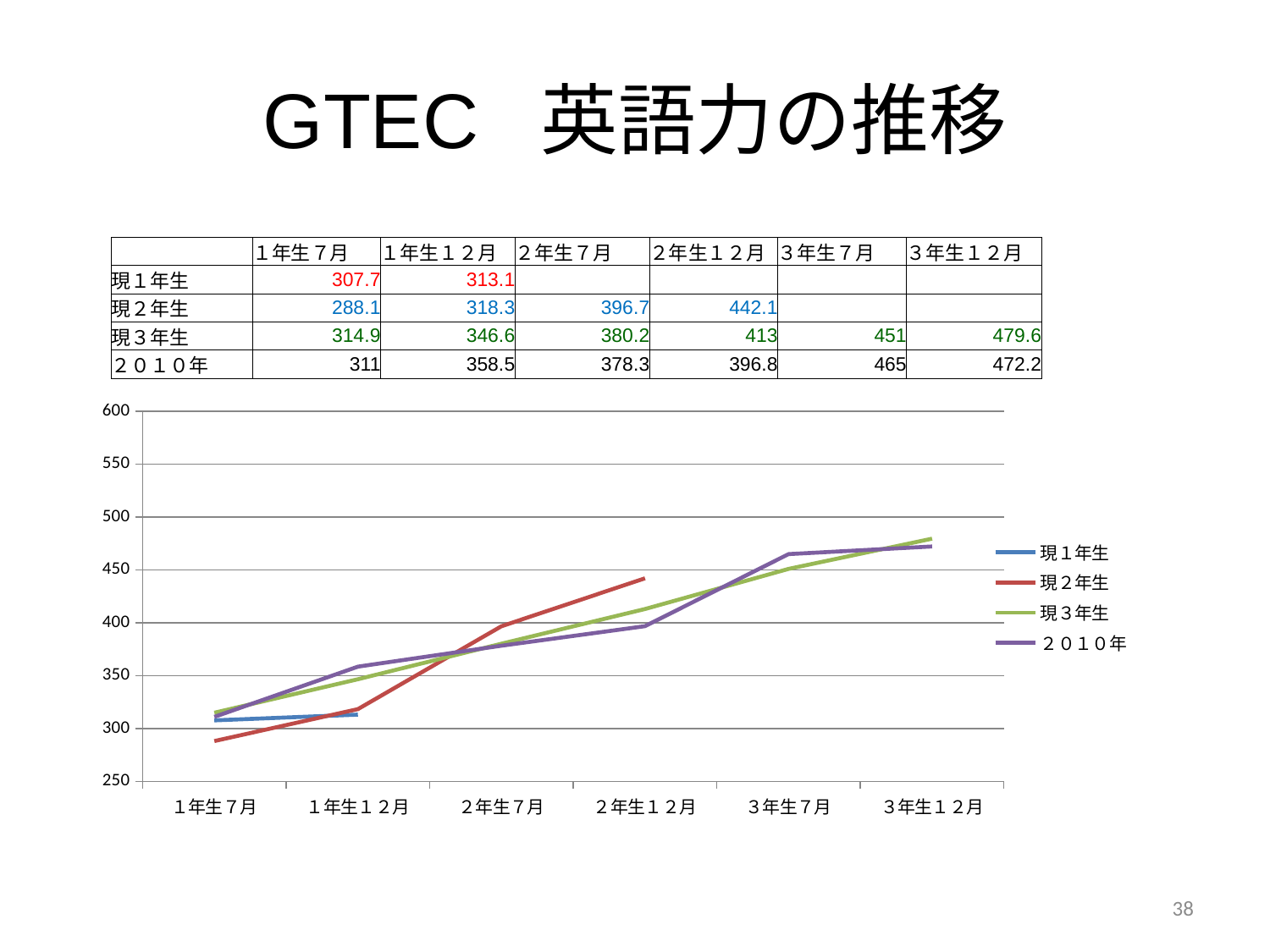

# GTEC  英語力の推移
|  |  |  |  |  |  |  |  |  |
| --- | --- | --- | --- | --- | --- | --- | --- | --- |
|  |  | １年生７月 | １年生１２月 | ２年生７月 | ２年生１２月 | ３年生７月 | ３年生１２月 |  |
|  | 現１年生 | 307.7 | 313.1 |  |  |  |  |  |
|  | 現２年生 | 288.1 | 318.3 | 396.7 | 442.1 |  |  |  |
|  | 現３年生 | 314.9 | 346.6 | 380.2 | 413 | 451 | 479.6 |  |
|  | ２０１０年 | 311 | 358.5 | 378.3 | 396.8 | 465 | 472.2 |  |
|  |  |  |  |  |  |  |  |  |
|  |  |  |  |  |  |  |  |  |
|  |  |  |  |  |  |  |  |  |
|  |  |  |  |  |  |  |  |  |
|  |  |  |  |  |  |  |  |  |
|  |  |  |  |  |  |  |  |  |
|  |  |  |  |  |  |  |  |  |
|  |  |  |  |  |  |  |  |  |
|  |  |  |  |  |  |  |  |  |
|  |  |  |  |  |  |  |  |  |
|  |  |  |  |  |  |  |  |  |
|  |  |  |  |  |  |  |  |  |
|  |  |  |  |  |  |  |  |  |
|  |  |  |  |  |  |  |  |  |
|  |  |  |  |  |  |  |  |  |
|  |  |  |  |  |  |  |  |  |
|  |  |  |  |  |  |  |  |  |
|  |  |  |  |  |  |  |  |  |
|  |  |  |  |  |  |  |  |  |

### Chart

| Category | 現１年生 | 現２年生 | 現３年生 | ２０１０年 |
|---|---|---|---|---|
| １年生７月 | 307.7 | 288.1 | 314.8999999999997 | 311.0 |
| １年生１２月 | 313.1 | 318.3 | 346.6 | 358.5 |
| ２年生７月 | None | 396.7 | 380.2 | 378.3 |
| ２年生１２月 | None | 442.1 | 413.0 | 396.8 |
| ３年生７月 | None | None | 451.0 | 465.0 |
| ３年生１２月 | None | None | 479.6 | 472.2 |
38